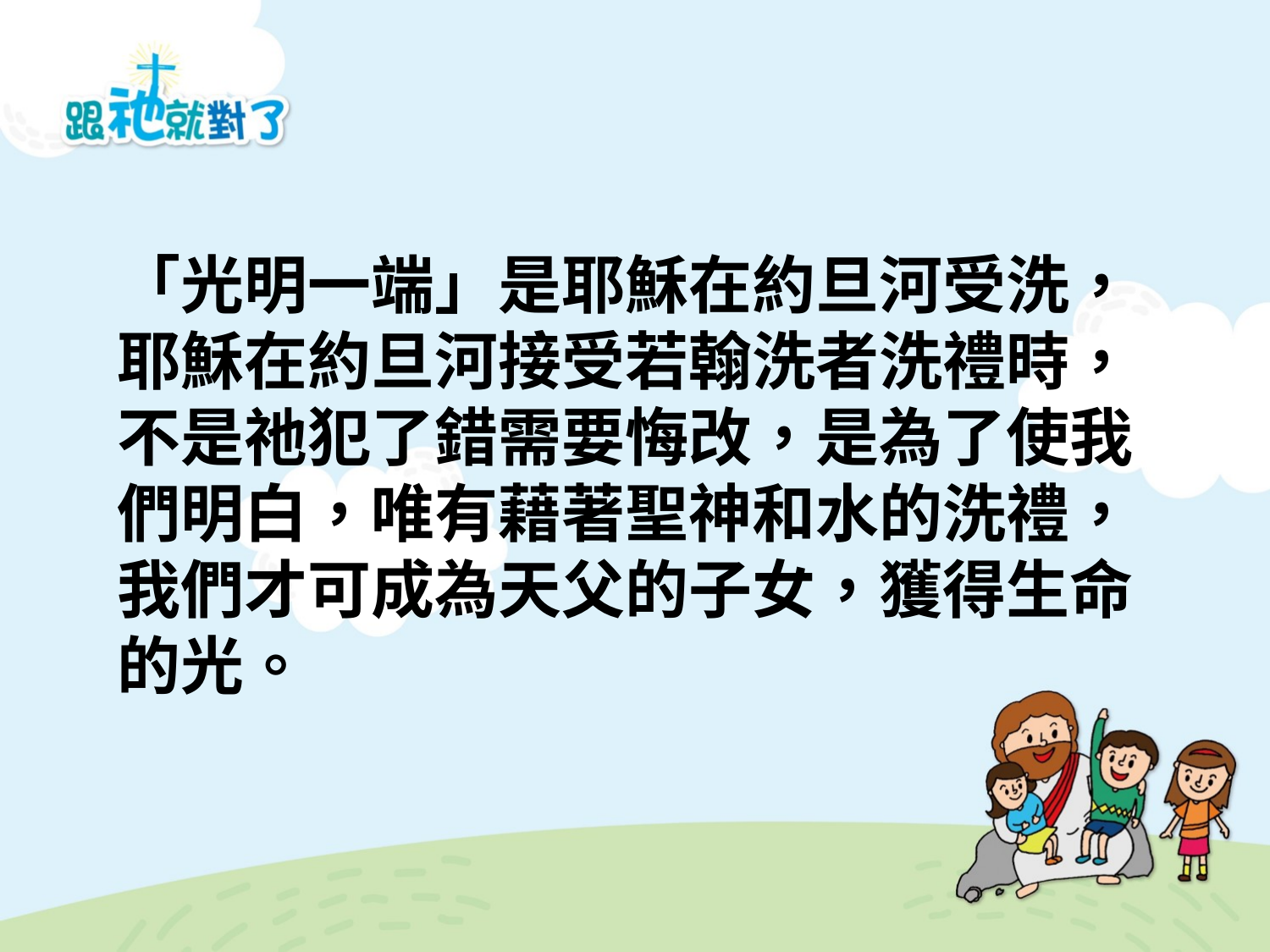

「光明一端」是耶穌在約旦河受洗，耶穌在約旦河接受若翰洗者洗禮時，不是祂犯了錯需要悔改，是為了使我們明白，唯有藉著聖神和水的洗禮，我們才可成為天父的子女，獲得生命的光。